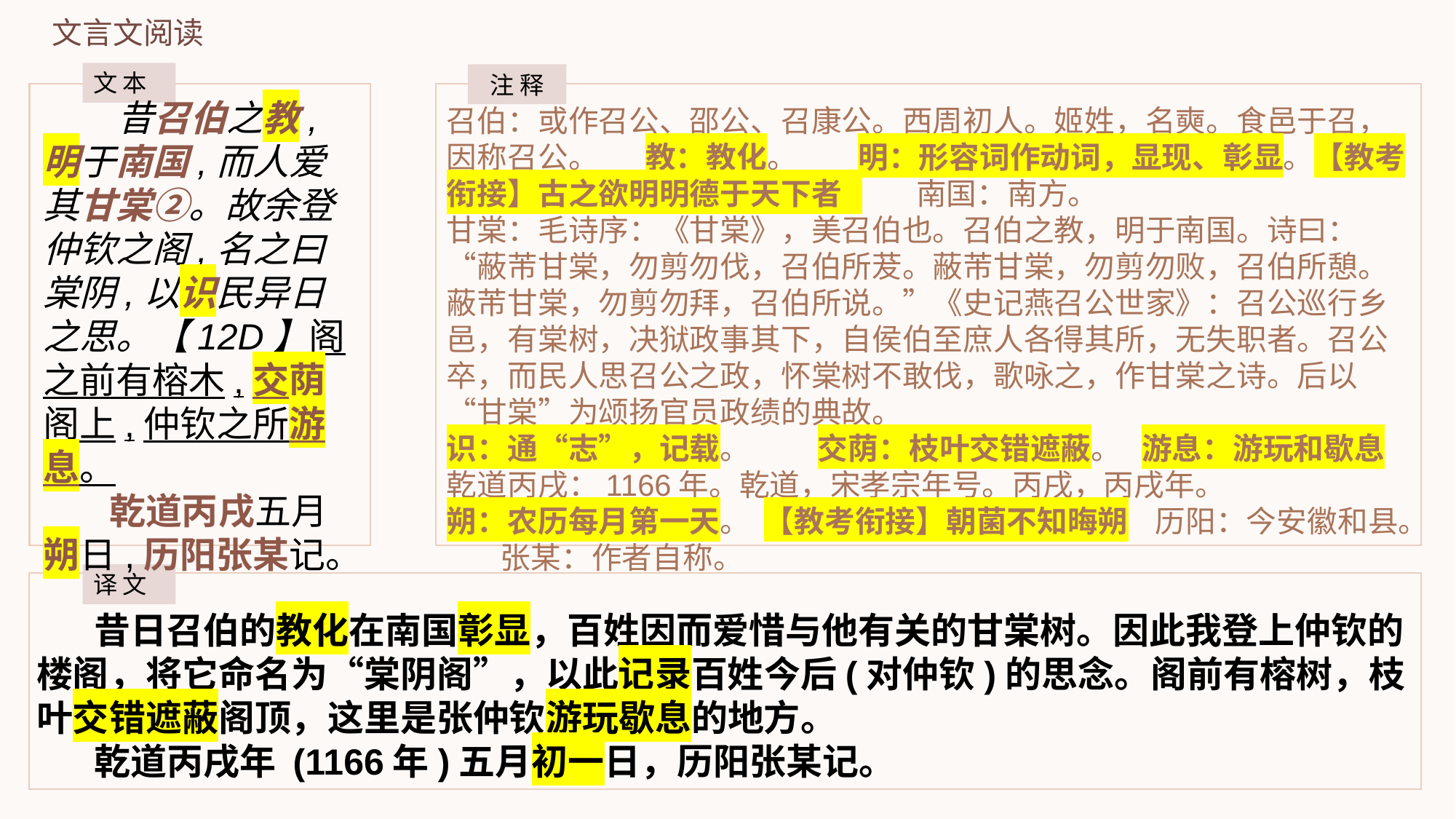

文言文阅读
文 本
注 释

        昔召伯之教,明于南国,而人爱其甘棠②。故余登仲钦之阁,名之曰棠阴,以识民异日之思。【12D】阁之前有榕木,交荫阁上,仲钦之所游息。
       乾道丙戌五月朔日,历阳张某记。
召伯：或作召公、邵公、召康公。西周初人。姬姓，名奭。食邑于召，因称召公。       教：教化。         明：形容词作动词，显现、彰显。【教考衔接】古之欲明明德于天下者           南国：南方。
甘棠：毛诗序：《甘棠》，美召伯也。召伯之教，明于南国。诗曰：“蔽芾甘棠，勿剪勿伐，召伯所茇。蔽芾甘棠，勿剪勿败，召伯所憩。蔽芾甘棠，勿剪勿拜，召伯所说。”《史记燕召公世家》：召公巡行乡邑，有棠树，决狱政事其下，自侯伯至庶人各得其所，无失职者。召公卒，而民人思召公之政，怀棠树不敢伐，歌咏之，作甘棠之诗。后以“甘棠”为颂扬官员政绩的典故。
识：通“志”，记载。          交荫：枝叶交错遮蔽。   游息：游玩和歇息
乾道丙戌：1166年。乾道，宋孝宗年号。丙戌，丙戌年。
朔：农历每月第一天。  【教考衔接】朝菌不知晦朔    历阳：今安徽和县。        张某：作者自称。
译 文

      昔日召伯的教化在南国彰显，百姓因而爱惜与他有关的甘棠树。因此我登上仲钦的楼阁，将它命名为“棠阴阁”，以此记录百姓今后(对仲钦)的思念。阁前有榕树，枝叶交错遮蔽阁顶，这里是张仲钦游玩歇息的地方。
      乾道丙戌年 (1166年)五月初一日，历阳张某记。